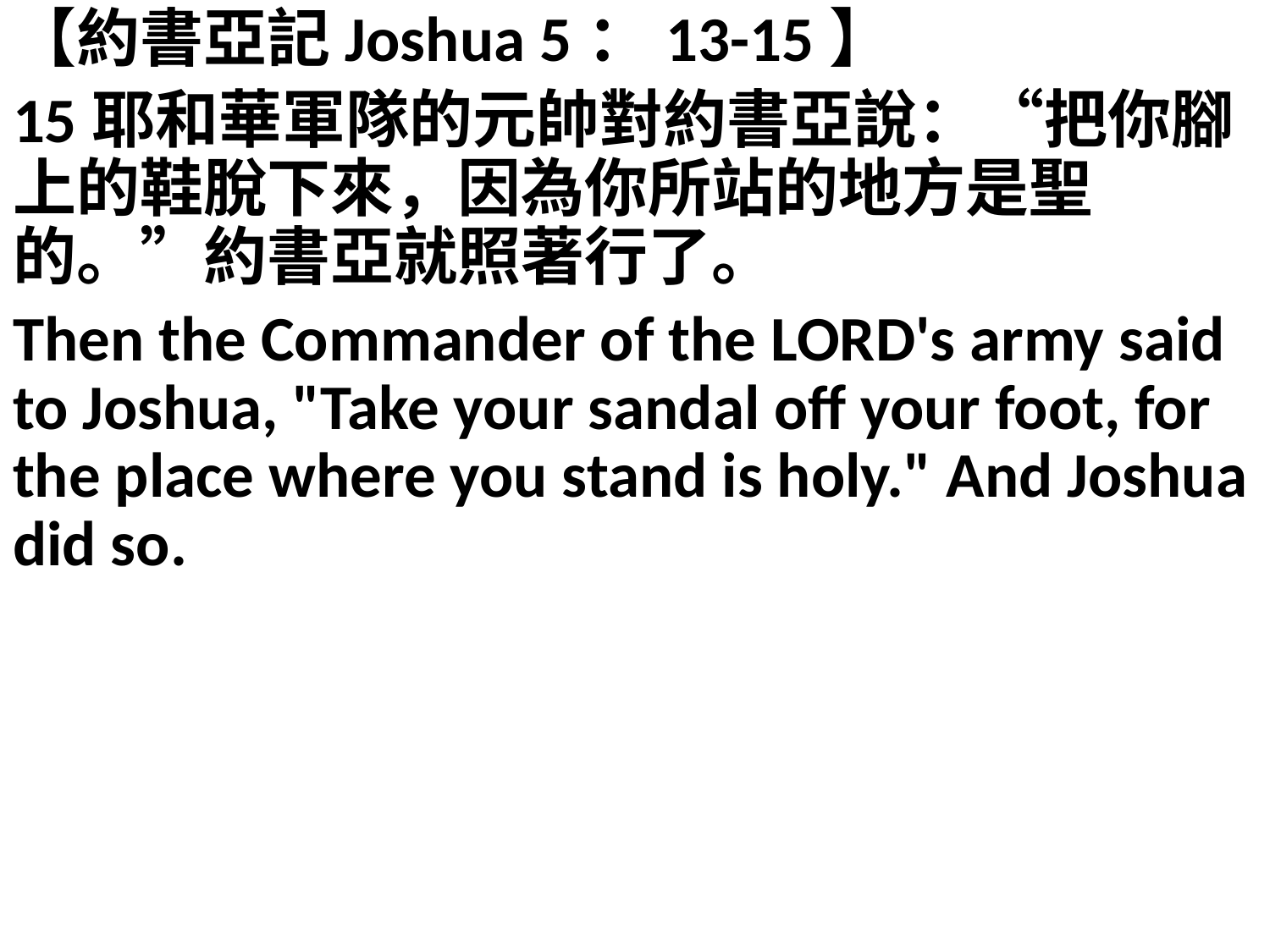

【約書亞記Joshua 5：13-15】
15耶和華軍隊的元帥對約書亞說：“把你腳上的鞋脫下來，因為你所站的地方是聖的。”約書亞就照著行了。
Then the Commander of the LORD's army said to Joshua, "Take your sandal off your foot, for the place where you stand is holy." And Joshua did so.